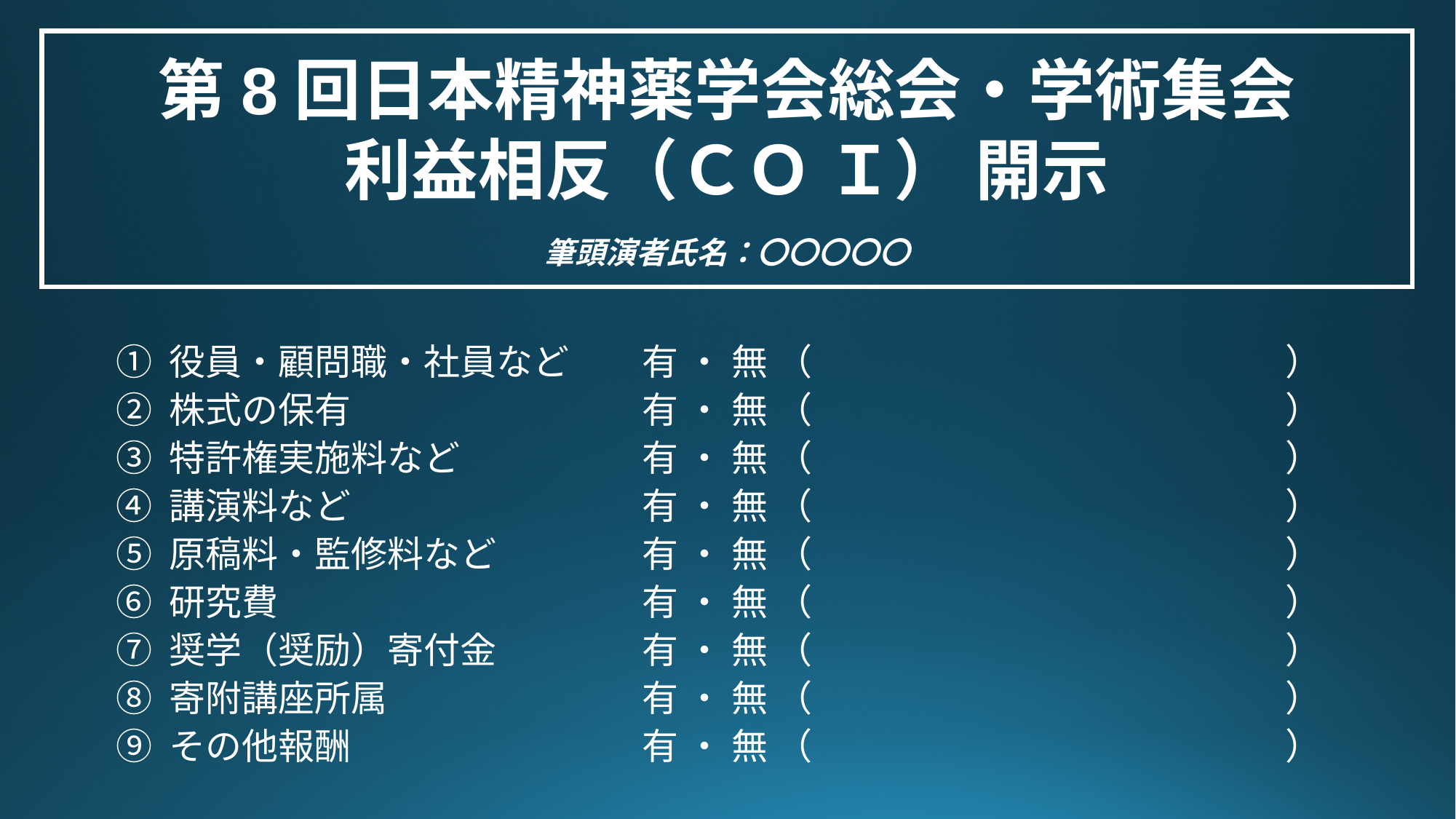

第8回日本精神薬学会総会・学術集会
利益相反（ＣＯ Ｉ） 開示
　
筆頭演者氏名：〇〇〇〇〇
① 役員・顧問職・社員など　　有 ・ 無 （　　　　　　　　　　　　　）
② 株式の保有　　　　　　　　有 ・ 無 （　　　　　　　　　　　　　）
③ 特許権実施料など　　　　　有 ・ 無 （　　　　　　　　　　　　　）
④ 講演料など　　　　　　　　有 ・ 無 （　　　　　　　　　　　　　）
⑤ 原稿料・監修料など　　　　有 ・ 無 （　　　　　　　　　　　　　）
⑥ 研究費　　　　　　　　　　有 ・ 無 （　　　　　　　　　　　　　）
⑦ 奨学（奨励）寄付金　　　　有 ・ 無 （　　　　　　　　　　　　　）
⑧ 寄附講座所属　　　　　　　有 ・ 無 （　　　　　　　　　　　　　）
⑨ その他報酬　　　　　　　　有 ・ 無 （　　　　　　　　　　　　　）